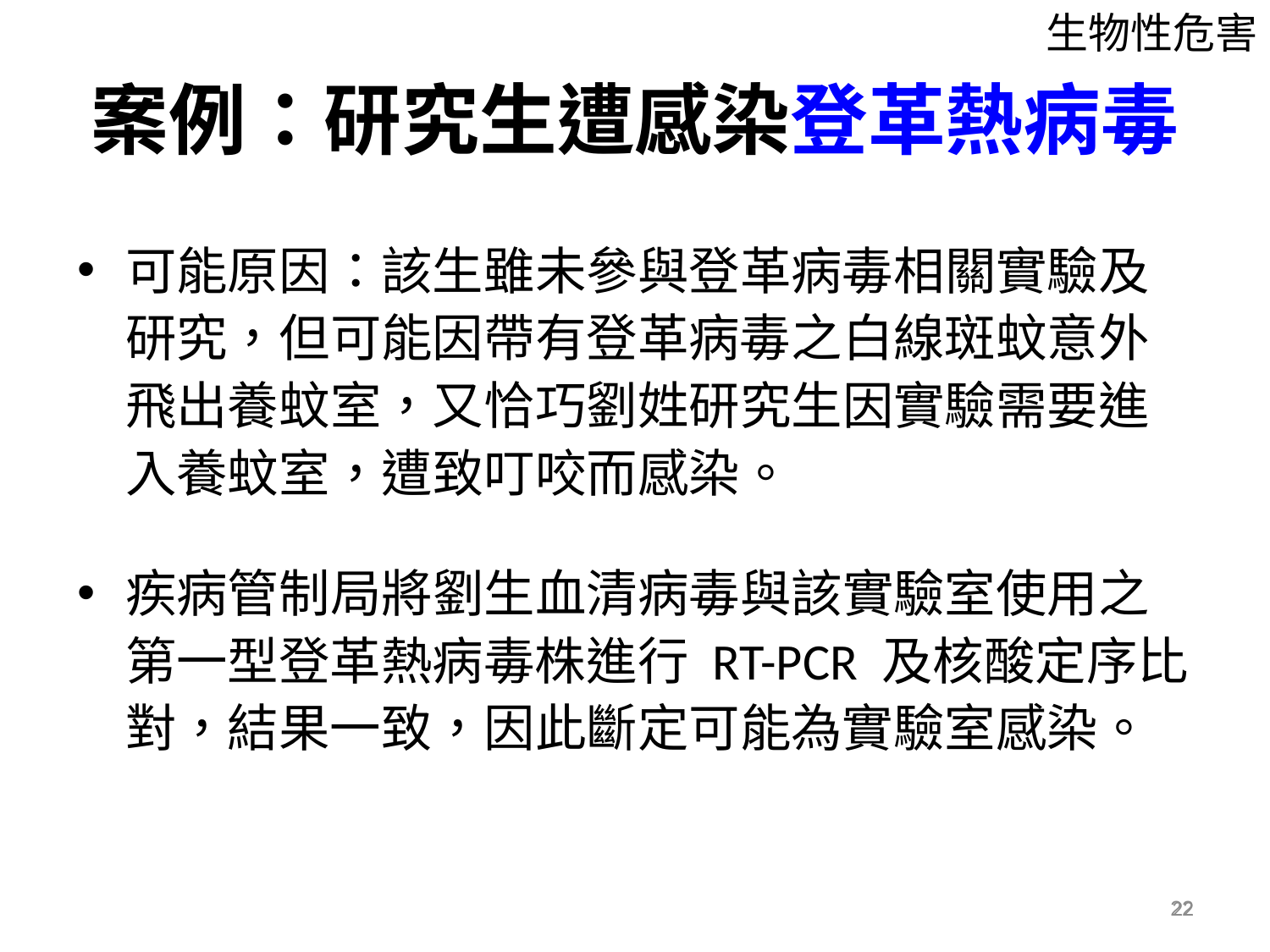

生物性危害
# 案例：研究生遭感染登革熱病毒
可能原因：該生雖未參與登革病毒相關實驗及研究，但可能因帶有登革病毒之白線斑蚊意外飛出養蚊室，又恰巧劉姓研究生因實驗需要進入養蚊室，遭致叮咬而感染。

疾病管制局將劉生血清病毒與該實驗室使用之第一型登革熱病毒株進行 RT-PCR 及核酸定序比對，結果一致，因此斷定可能為實驗室感染。
22
22